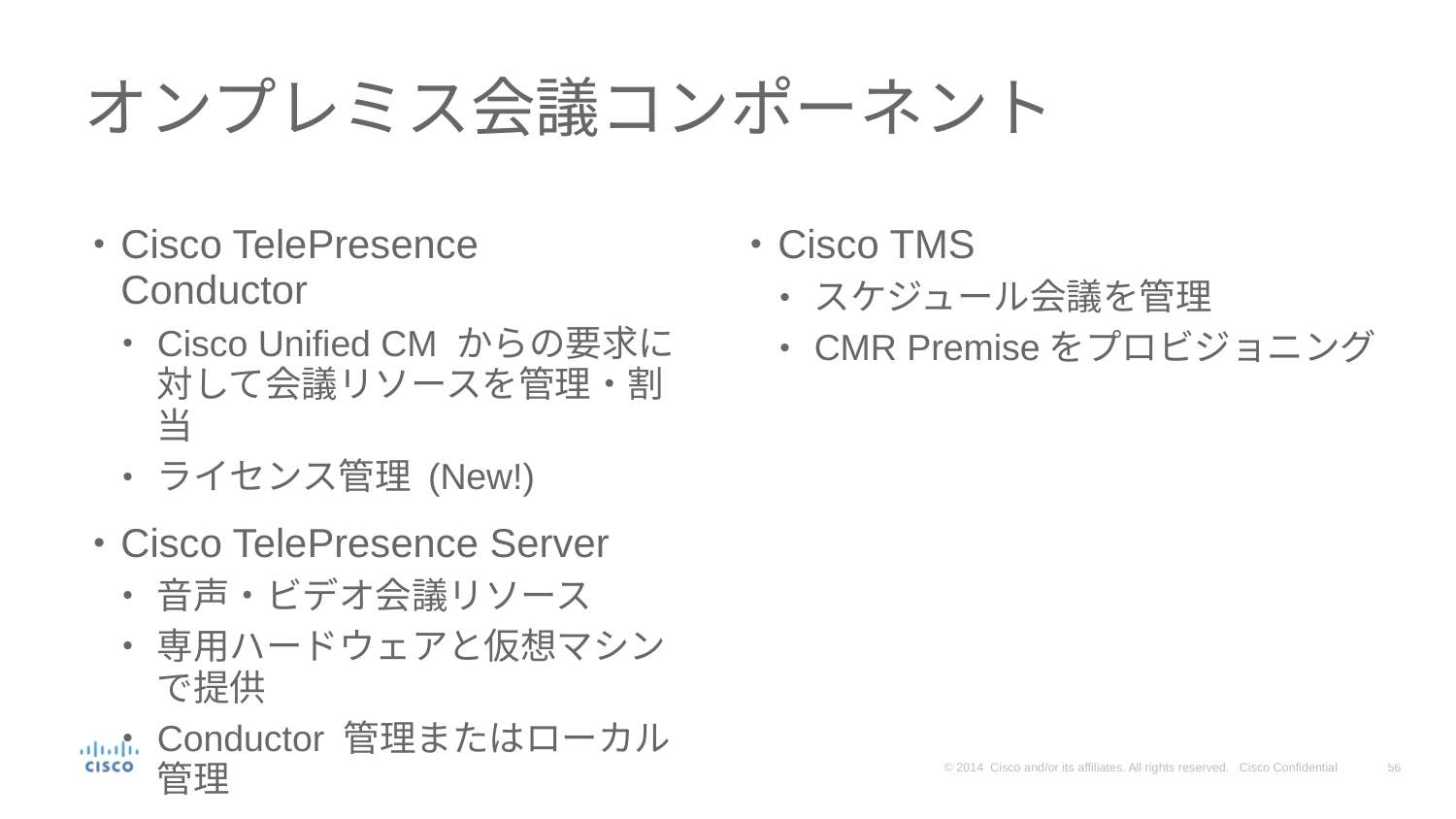

# オンプレミス会議コンポーネント
Cisco TelePresence Conductor
Cisco Unified CM からの要求に対して会議リソースを管理・割当
ライセンス管理 (New!)
Cisco TelePresence Server
音声・ビデオ会議リソース
専用ハードウェアと仮想マシンで提供
Conductor 管理またはローカル管理
Cisco TMS
スケジュール会議を管理
CMR Premiseをプロビジョニング